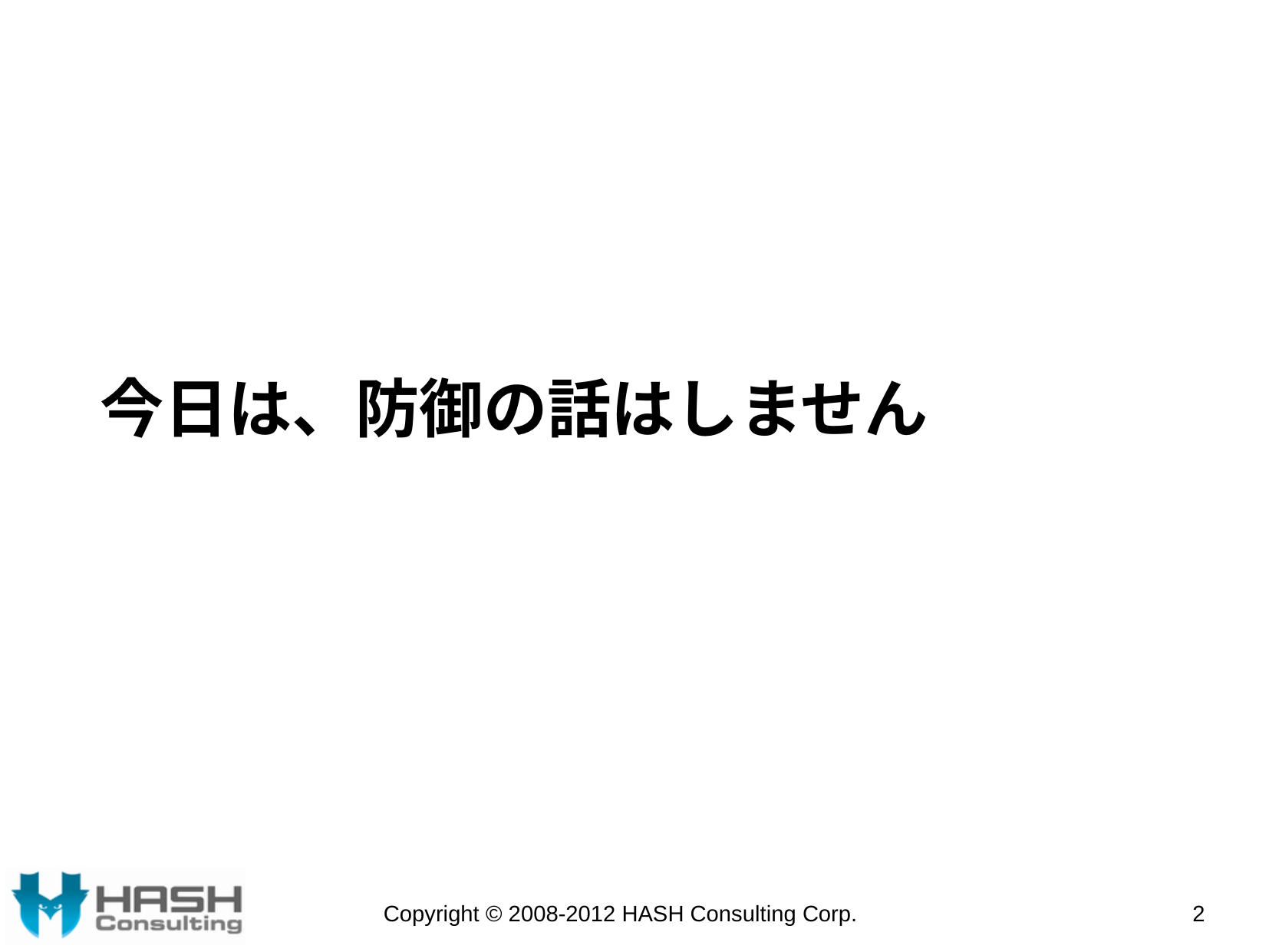

# 今日は、防御の話はしません
Copyright © 2008-2012 HASH Consulting Corp.
2